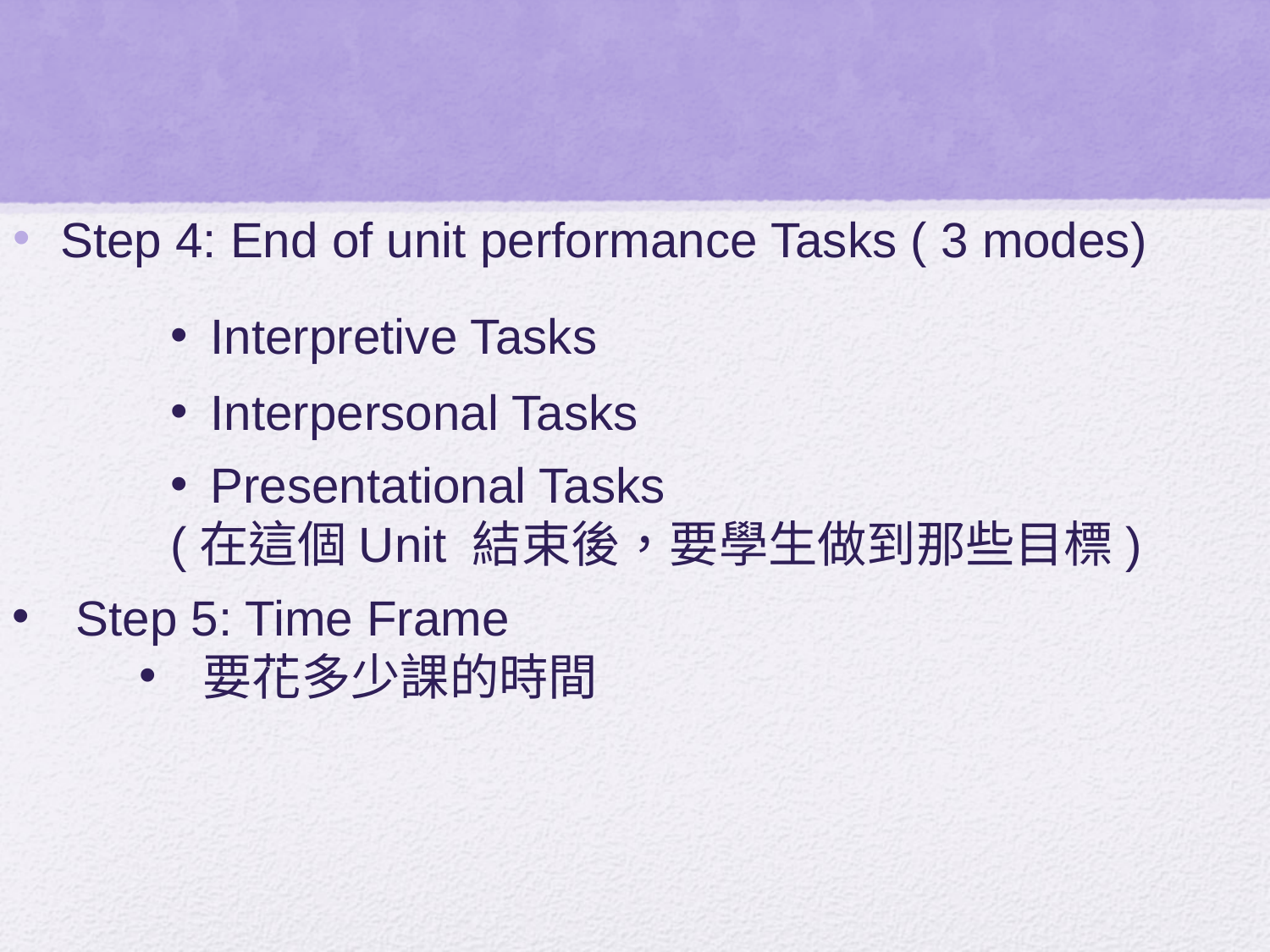

#
Step 4: End of unit performance Tasks ( 3 modes)
Interpretive Tasks
Interpersonal Tasks
Presentational Tasks
(在這個Unit 結束後，要學生做到那些目標)
Step 5: Time Frame
要花多少課的時間